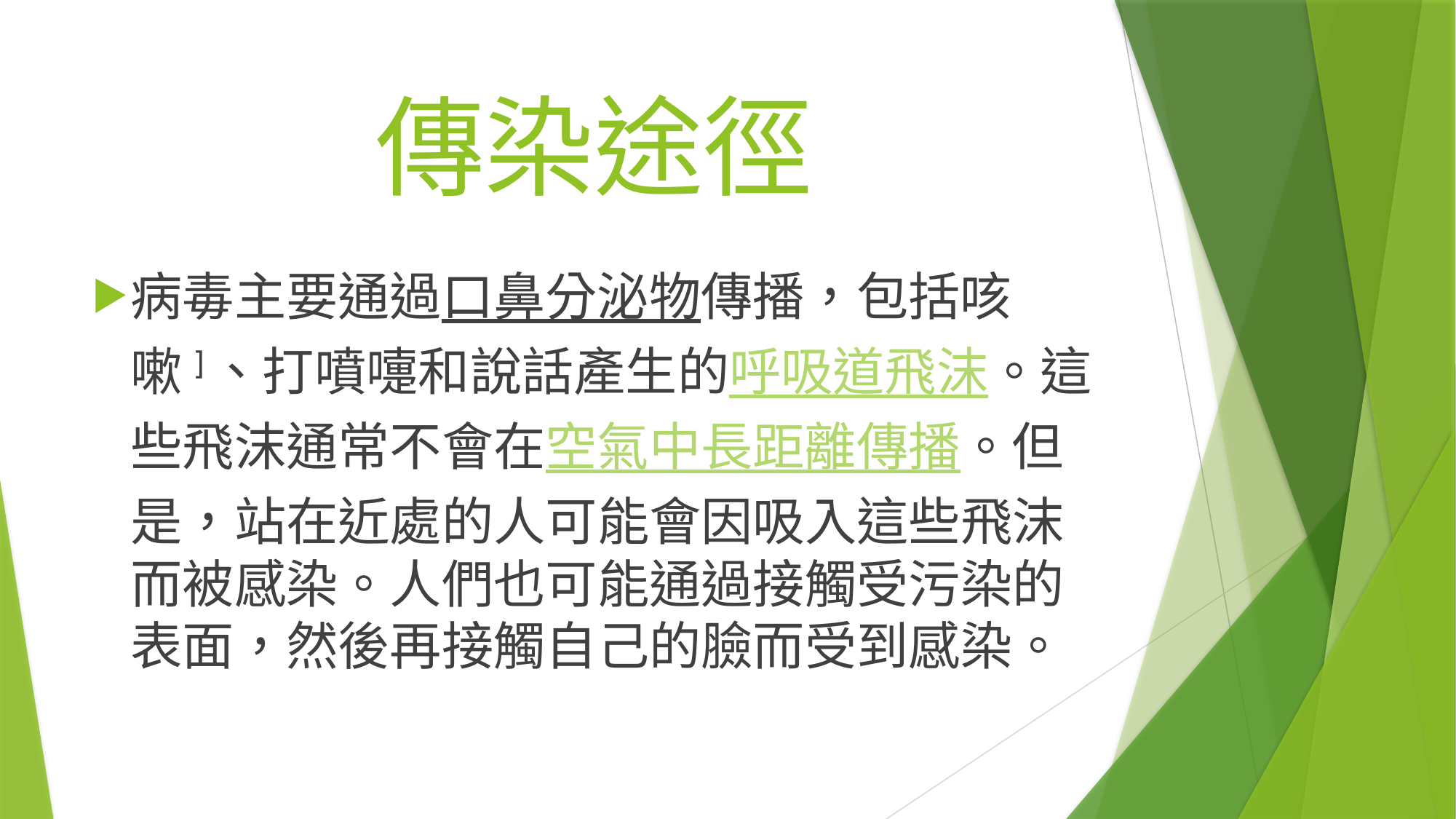

# 傳染途徑
病毒主要通過口鼻分泌物傳播，包括咳嗽]、打噴嚏和說話產生的呼吸道飛沫。這些飛沫通常不會在空氣中長距離傳播。但是，站在近處的人可能會因吸入這些飛沫而被感染。人們也可能通過接觸受污染的表面，然後再接觸自己的臉而受到感染。